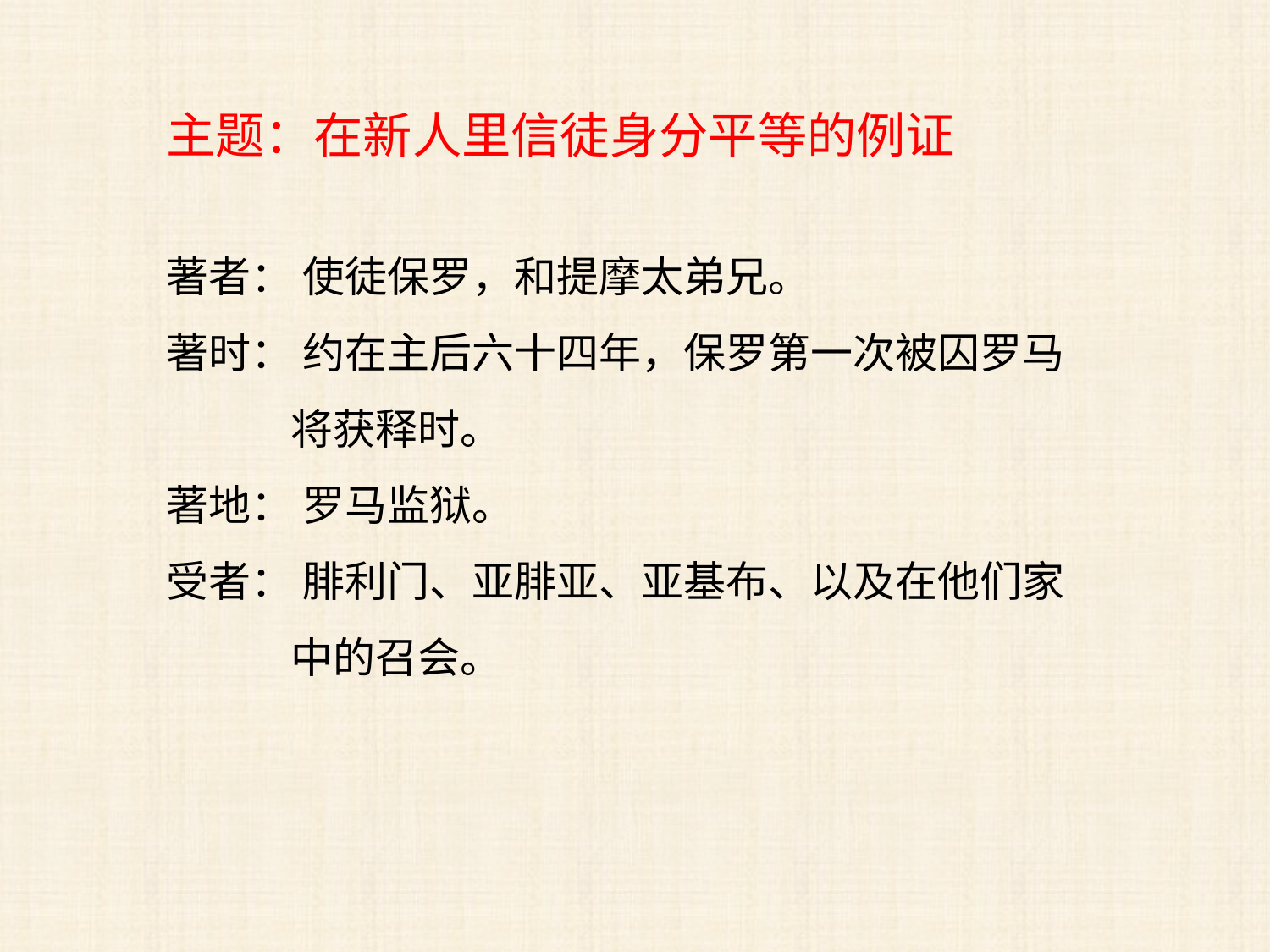

主题：在新人里信徒身分平等的例证
著者： 使徒保罗，和提摩太弟兄。
著时： 约在主后六十四年，保罗第一次被囚罗马
            将获释时。
著地： 罗马监狱。
受者： 腓利门、亚腓亚、亚基布、以及在他们家
            中的召会。